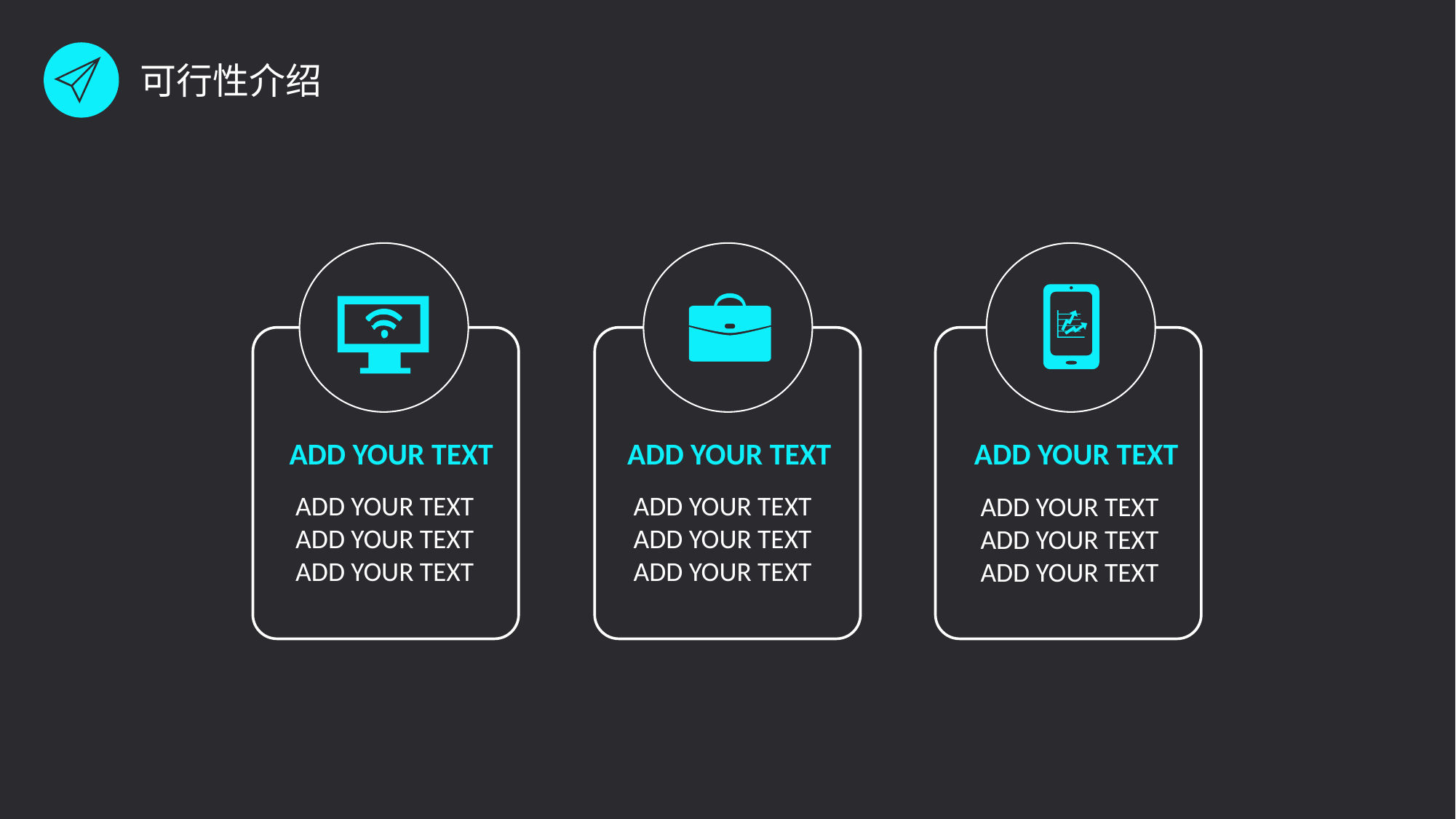

可行性介绍

ADD YOUR TEXT
ADD YOUR TEXT
ADD YOUR TEXT
ADD YOUR TEXT ADD YOUR TEXT ADD YOUR TEXT
ADD YOUR TEXT ADD YOUR TEXT ADD YOUR TEXT
ADD YOUR TEXT ADD YOUR TEXT ADD YOUR TEXT